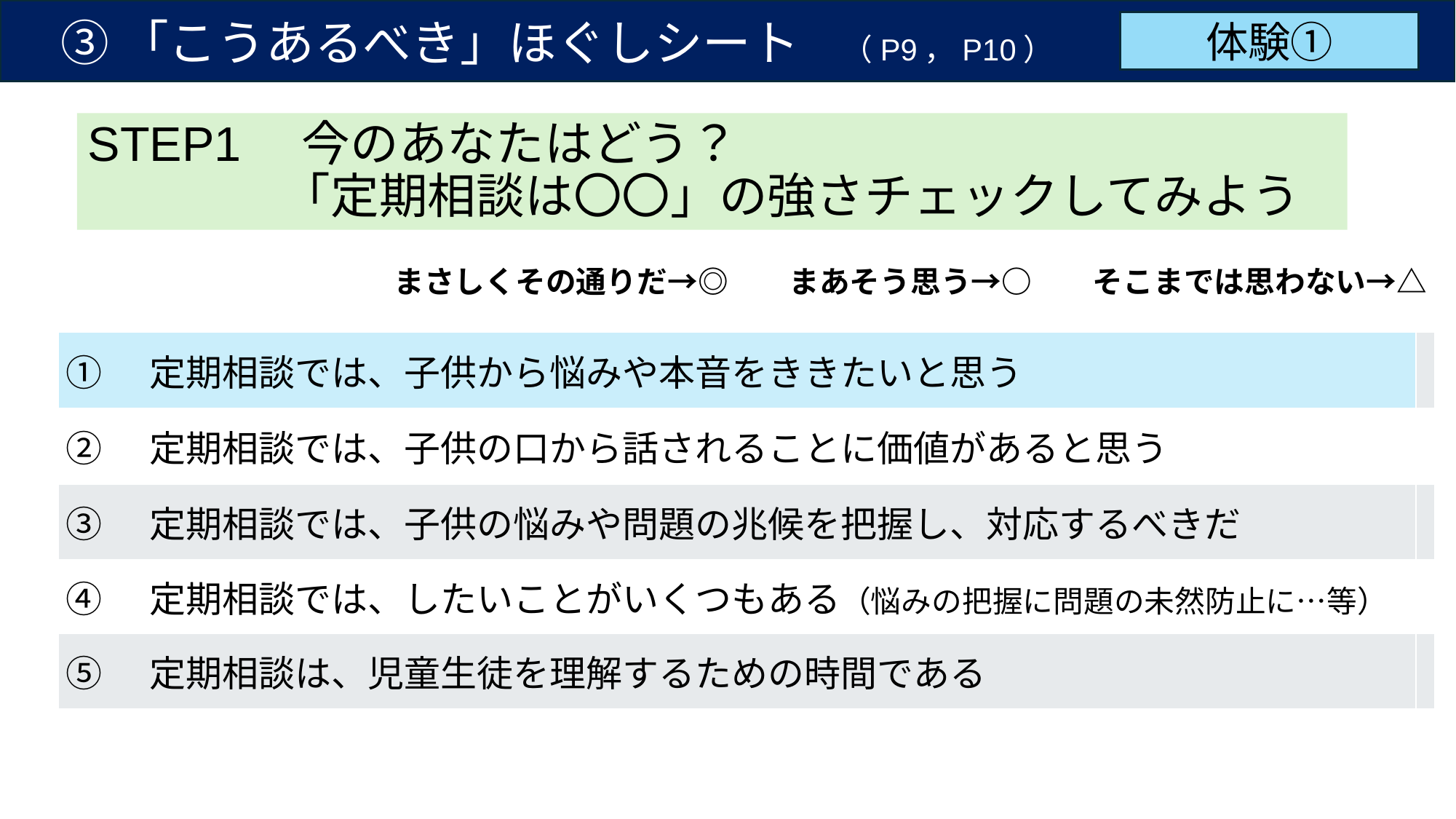

③ 「こうあるべき」ほぐしシート　（P9，P10）
体験①
STEP1　今のあなたはどう？
　　　　「定期相談は〇〇」の強さチェックしてみよう
# まさしくその通りだ→◎　　まあそう思う→○　　そこまでは思わない→△
| ①　定期相談では、子供から悩みや本音をききたいと思う |  |
| --- | --- |
| ②　定期相談では、子供の口から話されることに価値があると思う |  |
| ③　定期相談では、子供の悩みや問題の兆候を把握し、対応するべきだ |  |
| ④　定期相談では、したいことがいくつもある（悩みの把握に問題の未然防止に…等） |  |
| ⑤　定期相談は、児童生徒を理解するための時間である |  |